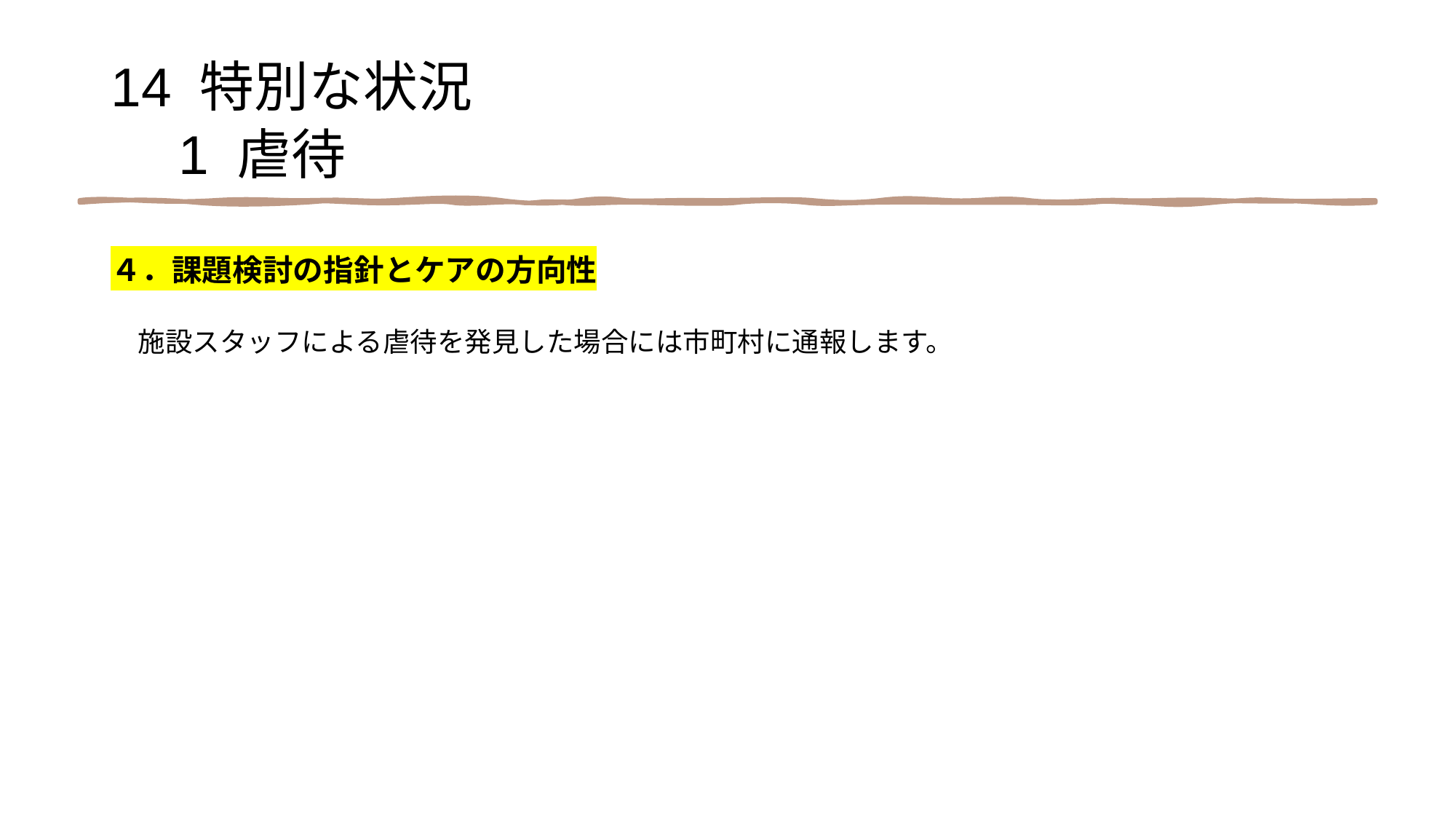

14 特別な状況
　1 虐待

４．課題検討の指針とケアの方向性

　施設スタッフによる虐待を発見した場合には市町村に通報します。